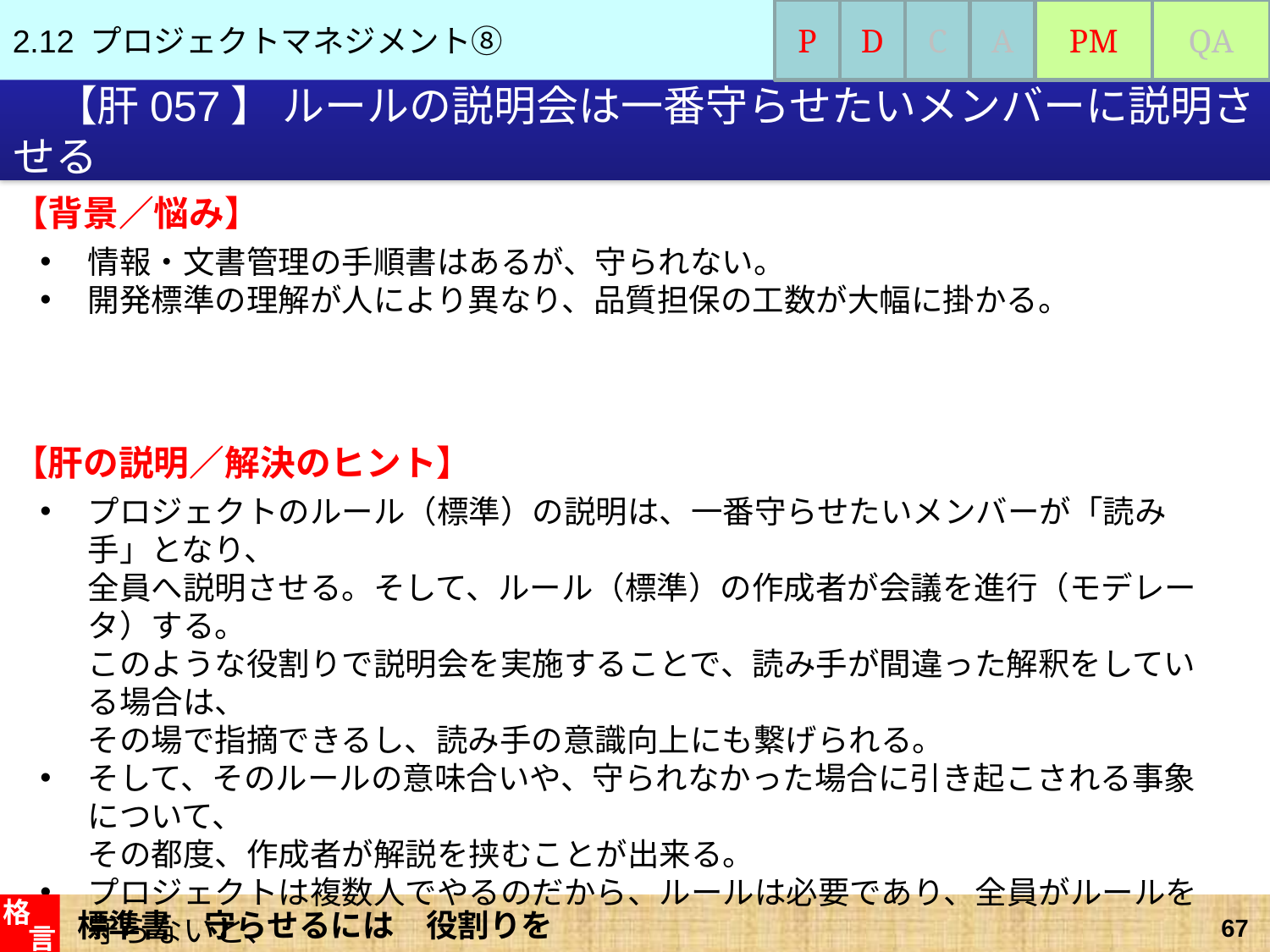

2.12 プロジェクトマネジメント⑧
P
D
C
A
PM
QA
# 【肝057】 ルールの説明会は一番守らせたいメンバーに説明させる
【背景／悩み】
情報・文書管理の手順書はあるが、守られない。
開発標準の理解が人により異なり、品質担保の工数が大幅に掛かる。
【肝の説明／解決のヒント】
プロジェクトのルール（標準）の説明は、一番守らせたいメンバーが「読み手」となり、
全員へ説明させる。そして、ルール（標準）の作成者が会議を進行（モデレータ）する。
このような役割りで説明会を実施することで、読み手が間違った解釈をしている場合は、
その場で指摘できるし、読み手の意識向上にも繋げられる。
そして、そのルールの意味合いや、守られなかった場合に引き起こされる事象について、
その都度、作成者が解説を挟むことが出来る。
プロジェクトは複数人でやるのだから、ルールは必要であり、全員がルールを守らないと、
上手くいくはずがない。したがって、ルールの周知は必須である。
標準書　守らせるには　役割りを
格
言
67